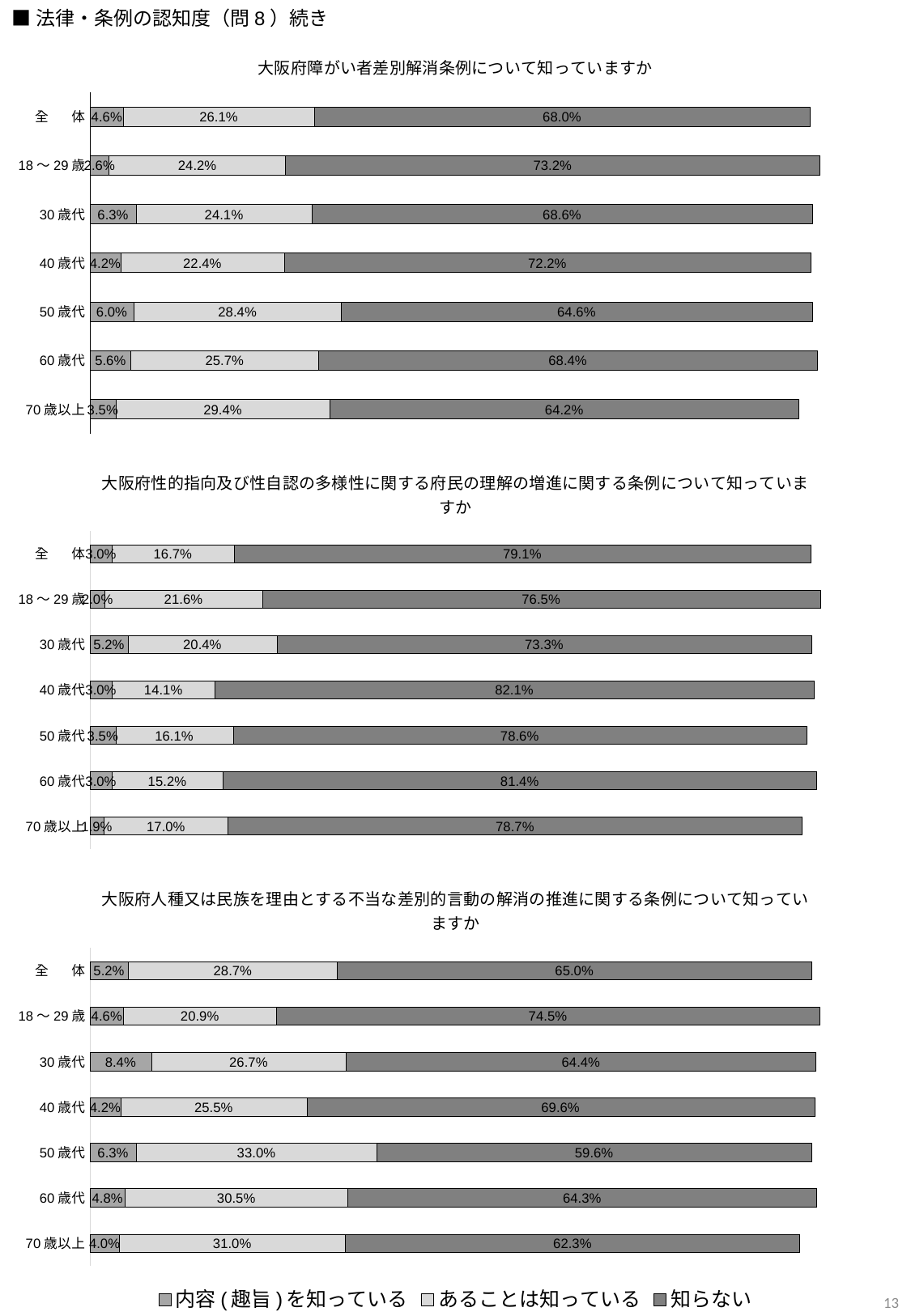

■法律・条例の認知度（問8）続き

### Chart: 大阪府障がい者差別解消条例について知っていますか

| Category | 内容(趣旨)を知っている | あることは知っている | 知らない |
|---|---|---|---|
| 全      体 | 4.6 | 26.1 | 68.0 |
| 18～29歳 | 2.6 | 24.2 | 73.2 |
| 30歳代 | 6.3 | 24.1 | 68.6 |
| 40歳代 | 4.2 | 22.4 | 72.2 |
| 50歳代 | 6.0 | 28.4 | 64.6 |
| 60歳代 | 5.6 | 25.7 | 68.4 |
| 70歳以上 | 3.5 | 29.4 | 64.2 |

### Chart: 大阪府性的指向及び性自認の多様性に関する府民の理解の増進に関する条例について知っていますか

| Category | 内容(趣旨)を知っている | あることは知っている | 知らない |
|---|---|---|---|
| 全      体 | 3.0 | 16.7 | 79.1 |
| 18～29歳 | 2.0 | 21.6 | 76.5 |
| 30歳代 | 5.2 | 20.4 | 73.3 |
| 40歳代 | 3.0 | 14.1 | 82.1 |
| 50歳代 | 3.5 | 16.1 | 78.6 |
| 60歳代 | 3.0 | 15.2 | 81.4 |
| 70歳以上 | 1.9 | 17.0 | 78.7 |

### Chart: 大阪府人種又は民族を理由とする不当な差別的言動の解消の推進に関する条例について知っていますか

| Category | 内容(趣旨)を知っている | あることは知っている | 知らない |
|---|---|---|---|
| 全      体 | 5.2 | 28.7 | 65.0 |
| 18～29歳 | 4.6 | 20.9 | 74.5 |
| 30歳代 | 8.4 | 26.7 | 64.4 |
| 40歳代 | 4.2 | 25.5 | 69.6 |
| 50歳代 | 6.3 | 33.0 | 59.6 |
| 60歳代 | 4.8 | 30.5 | 64.3 |
| 70歳以上 | 4.0 | 31.0 | 62.3 |
13